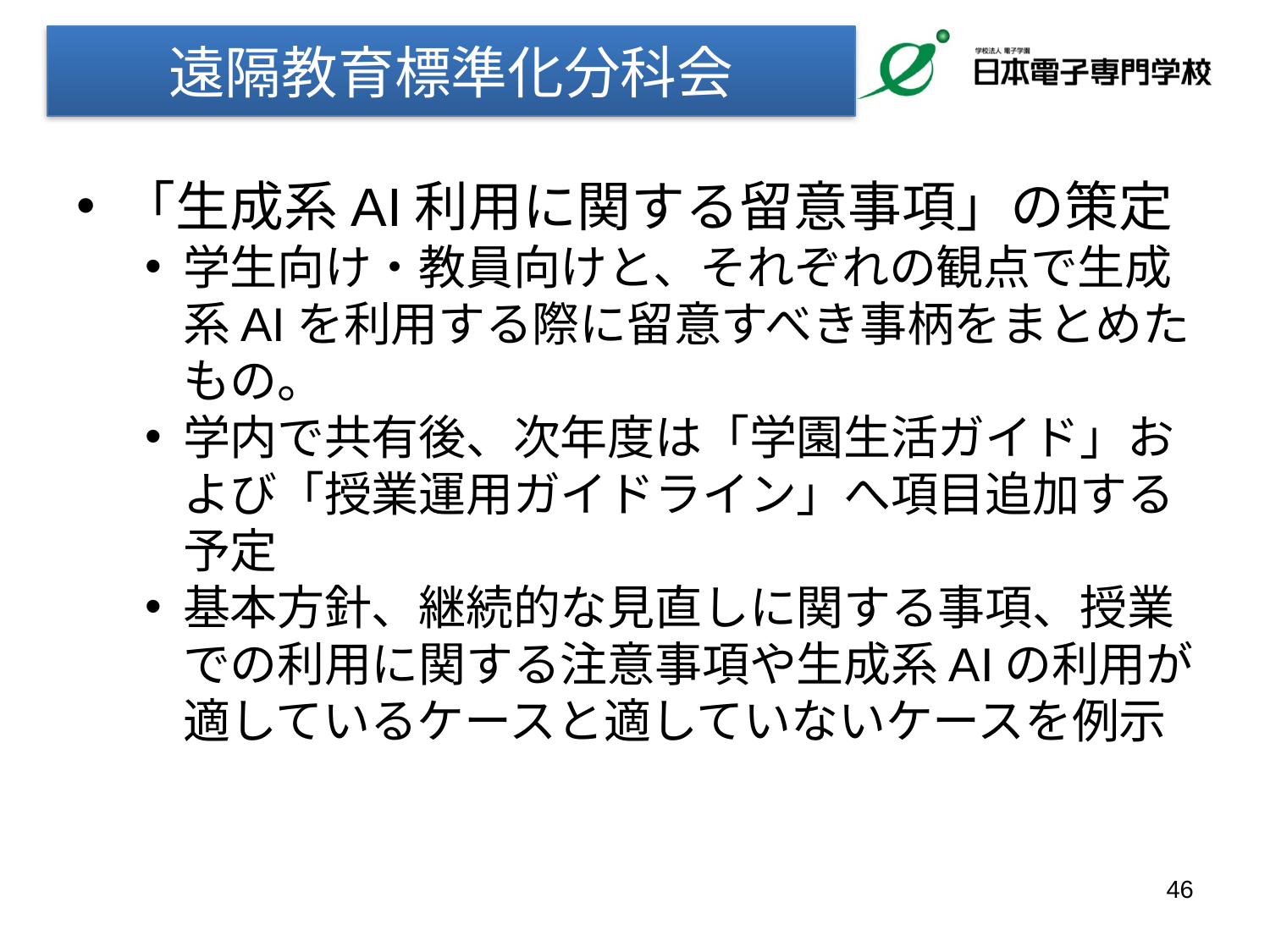

遠隔教育標準化分科会
「生成系AI利用に関する留意事項」の策定
学生向け・教員向けと、それぞれの観点で生成系AIを利用する際に留意すべき事柄をまとめたもの。
学内で共有後、次年度は「学園生活ガイド」および「授業運用ガイドライン」へ項目追加する予定
基本方針、継続的な見直しに関する事項、授業での利用に関する注意事項や生成系AIの利用が適しているケースと適していないケースを例示
46